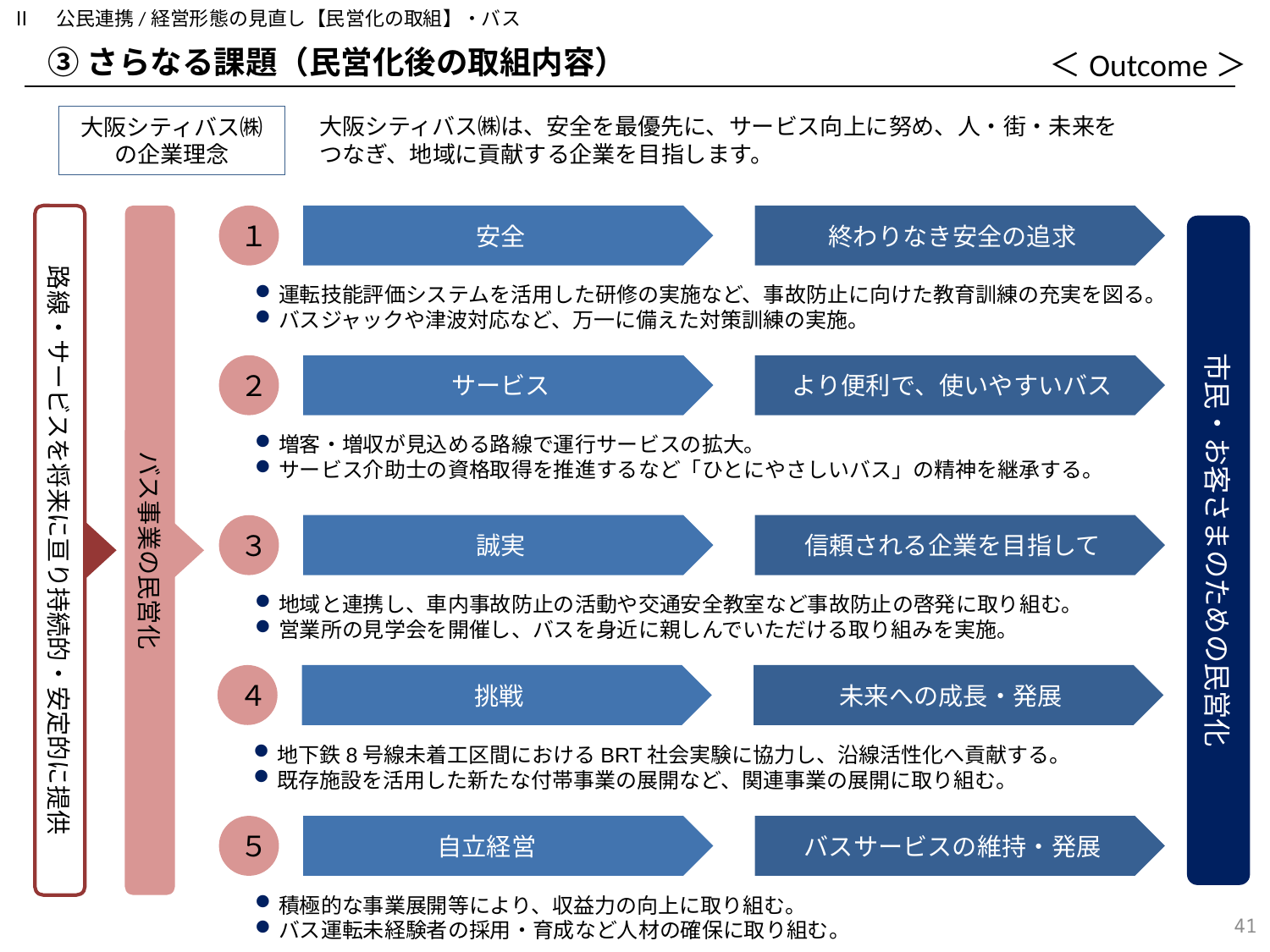

Ⅱ　公民連携/経営形態の見直し【民営化の取組】・バス
③さらなる課題（民営化後の取組内容）
＜Outcome＞
大阪シティバス㈱の企業理念
大阪シティバス㈱は、安全を最優先に、サービス向上に努め、人・街・未来をつなぎ、地域に貢献する企業を目指します。
バス事業の民営化
路線・サービスを将来に亘り持続的・安定的に提供
１
安全
終わりなき安全の追求
運転技能評価システムを活用した研修の実施など、事故防止に向けた教育訓練の充実を図る。
バスジャックや津波対応など、万一に備えた対策訓練の実施。
市民・お客さまのための民営化
２
サービス
より便利で、使いやすいバス
増客・増収が見込める路線で運行サービスの拡大。
サービス介助士の資格取得を推進するなど「ひとにやさしいバス」の精神を継承する。
３
誠実
信頼される企業を目指して
地域と連携し、車内事故防止の活動や交通安全教室など事故防止の啓発に取り組む。
営業所の見学会を開催し、バスを身近に親しんでいただける取り組みを実施。

４
挑戦
未来への成長・発展
地下鉄8号線未着工区間におけるBRT社会実験に協力し、沿線活性化へ貢献する。
既存施設を活用した新たな付帯事業の展開など、関連事業の展開に取り組む。
５
自立経営
バスサービスの維持・発展
積極的な事業展開等により、収益力の向上に取り組む。
バス運転未経験者の採用・育成など人材の確保に取り組む。
41